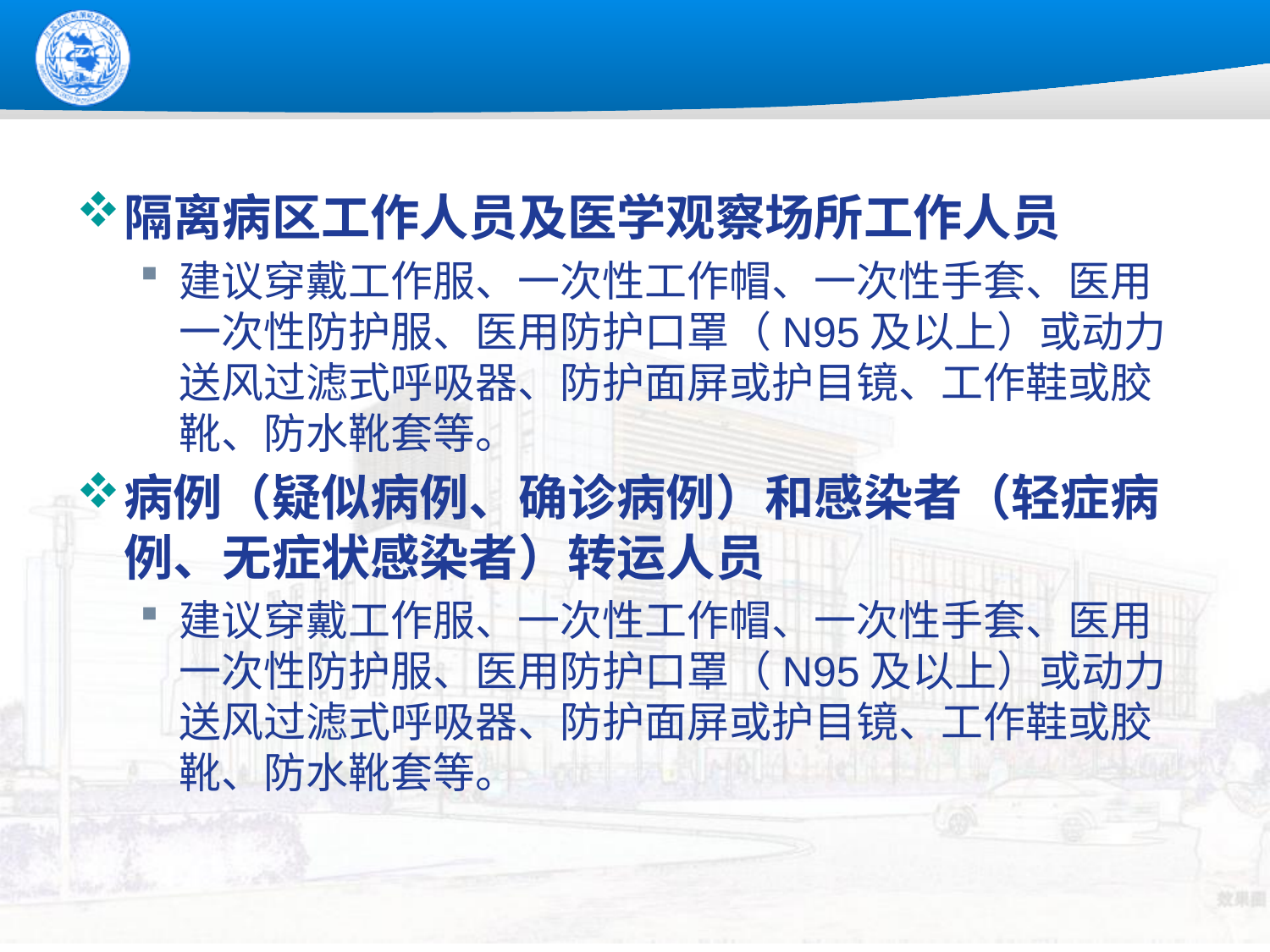

#
隔离病区工作人员及医学观察场所工作人员
建议穿戴工作服、一次性工作帽、一次性手套、医用一次性防护服、医用防护口罩（N95及以上）或动力送风过滤式呼吸器、防护面屏或护目镜、工作鞋或胶靴、防水靴套等。
病例（疑似病例、确诊病例）和感染者（轻症病例、无症状感染者）转运人员
建议穿戴工作服、一次性工作帽、一次性手套、医用一次性防护服、医用防护口罩（N95及以上）或动力送风过滤式呼吸器、防护面屏或护目镜、工作鞋或胶靴、防水靴套等。